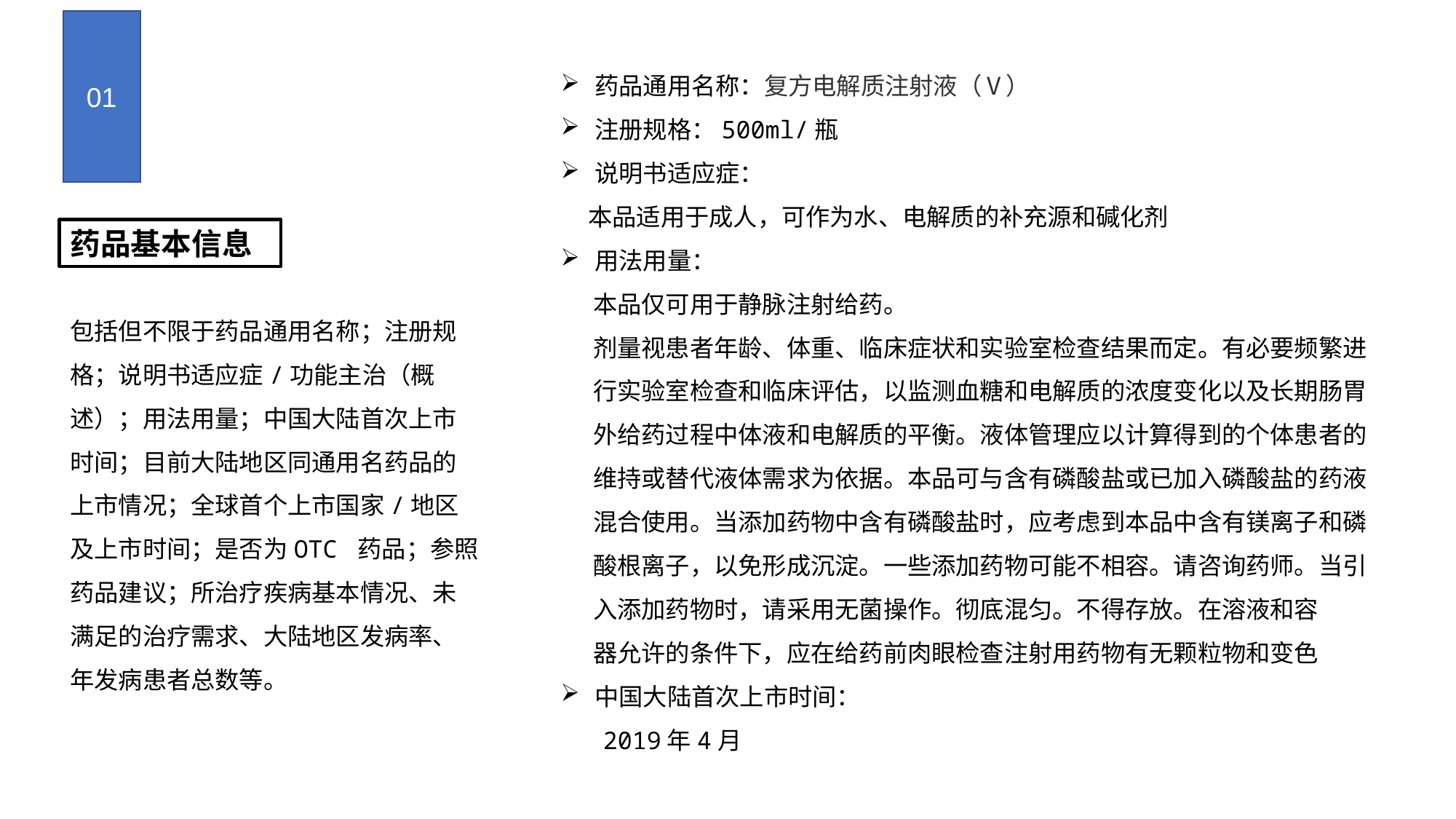

01
药品通用名称：复方电解质注射液（Ⅴ）
注册规格：500ml/瓶
说明书适应症：
    本品适用于成人，可作为水、电解质的补充源和碱化剂
用法用量：
本品仅可用于静脉注射给药。
剂量视患者年龄、体重、临床症状和实验室检查结果而定。有必要频繁进
行实验室检查和临床评估，以监测血糖和电解质的浓度变化以及长期肠胃
外给药过程中体液和电解质的平衡。液体管理应以计算得到的个体患者的
维持或替代液体需求为依据。本品可与含有磷酸盐或已加入磷酸盐的药液
混合使用。当添加药物中含有磷酸盐时，应考虑到本品中含有镁离子和磷
酸根离子，以免形成沉淀。一些添加药物可能不相容。请咨询药师。当引
入添加药物时，请采用无菌操作。彻底混匀。不得存放。在溶液和容
器允许的条件下，应在给药前肉眼检查注射用药物有无颗粒物和变色
中国大陆首次上市时间：
2019年4月
药品基本信息
包括但不限于药品通用名称；注册规格；说明书适应症/功能主治（概述）；用法用量；中国大陆首次上市时间；目前大陆地区同通用名药品的上市情况；全球首个上市国家/地区及上市时间；是否为OTC 药品；参照药品建议；所治疗疾病基本情况、未满足的治疗需求、大陆地区发病率、年发病患者总数等。